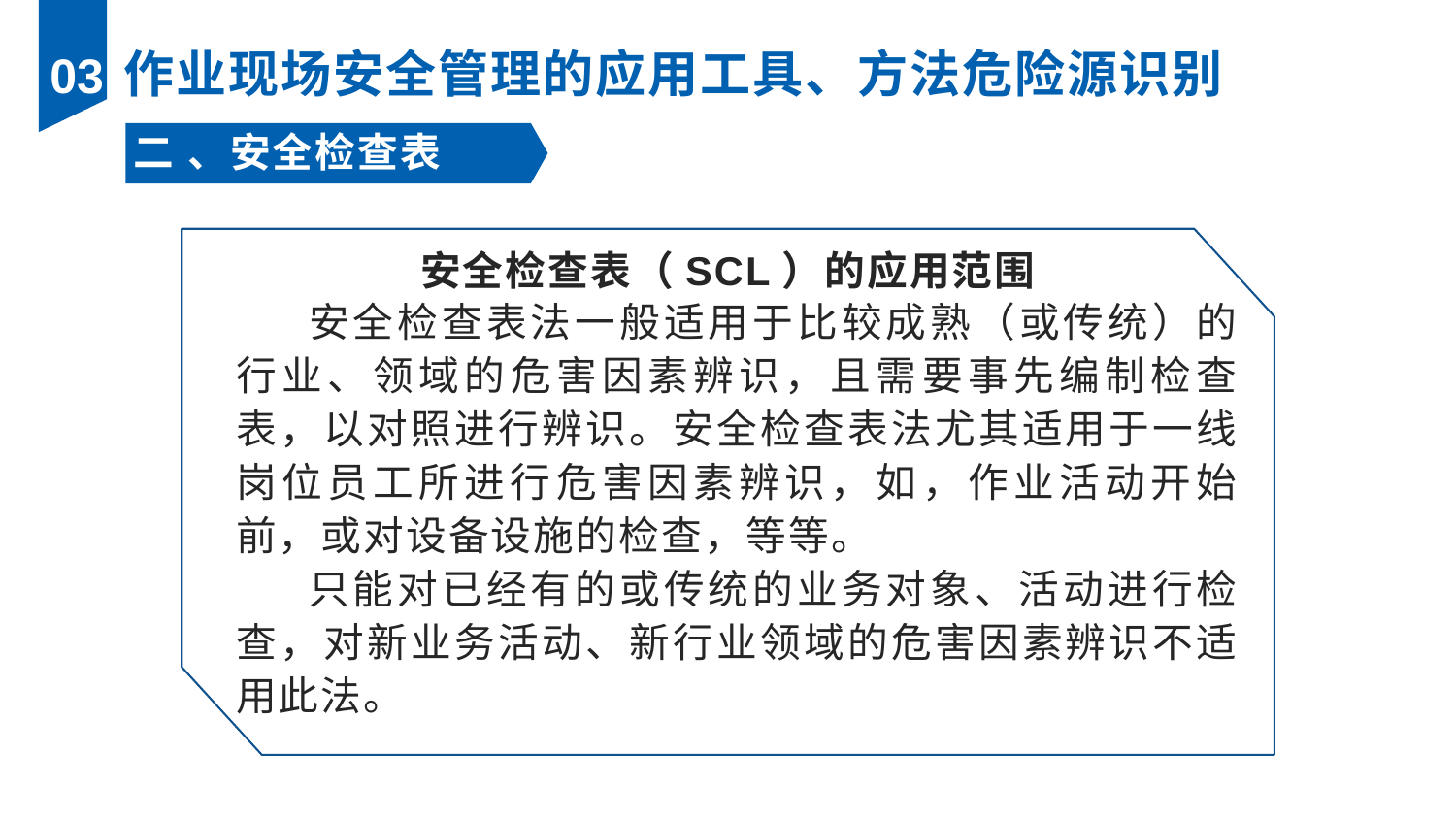

作业现场安全管理的应用工具、方法危险源识别
03
二 、安全检查表SCL

安全检查表法一般适用于比较成熟（或传统）的行业、领域的危害因素辨识，且需要事先编制检查表，以对照进行辨识。安全检查表法尤其适用于一线岗位员工所进行危害因素辨识，如，作业活动开始前，或对设备设施的检查，等等。
只能对已经有的或传统的业务对象、活动进行检查，对新业务活动、新行业领域的危害因素辨识不适用此法。
安全检查表（SCL）的应用范围